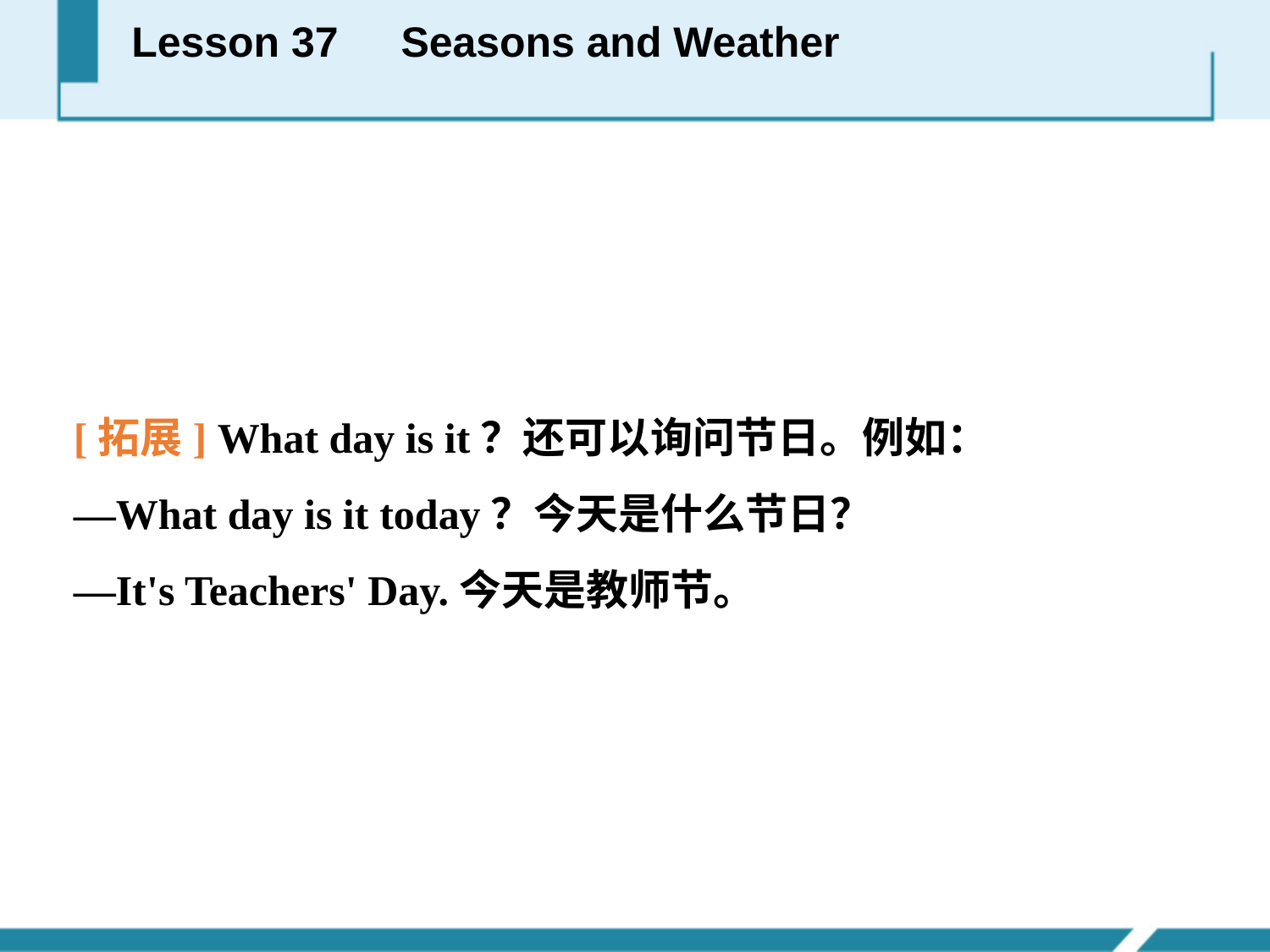

Lesson 37　Seasons and Weather
[拓展] What day is it？还可以询问节日。例如：
—What day is it today？今天是什么节日？
—It's Teachers' Day.今天是教师节。